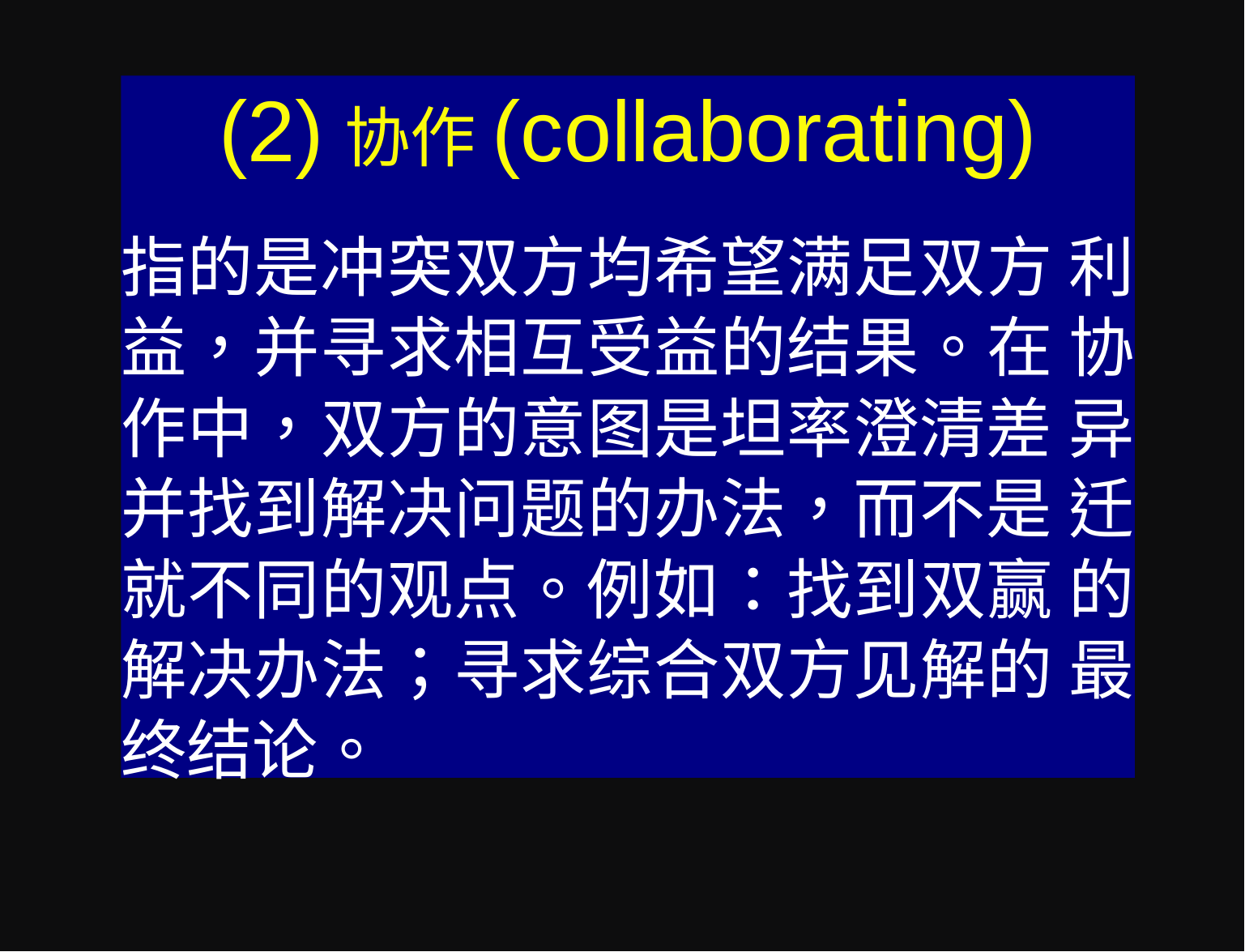

(2)协作(collaborating)
指的是冲突双方均希望满足双方 利益，并寻求相互受益的结果。在 协作中，双方的意图是坦率澄清差 异并找到解决问题的办法，而不是 迁就不同的观点。例如：找到双赢 的解决办法；寻求综合双方见解的 最终结论。